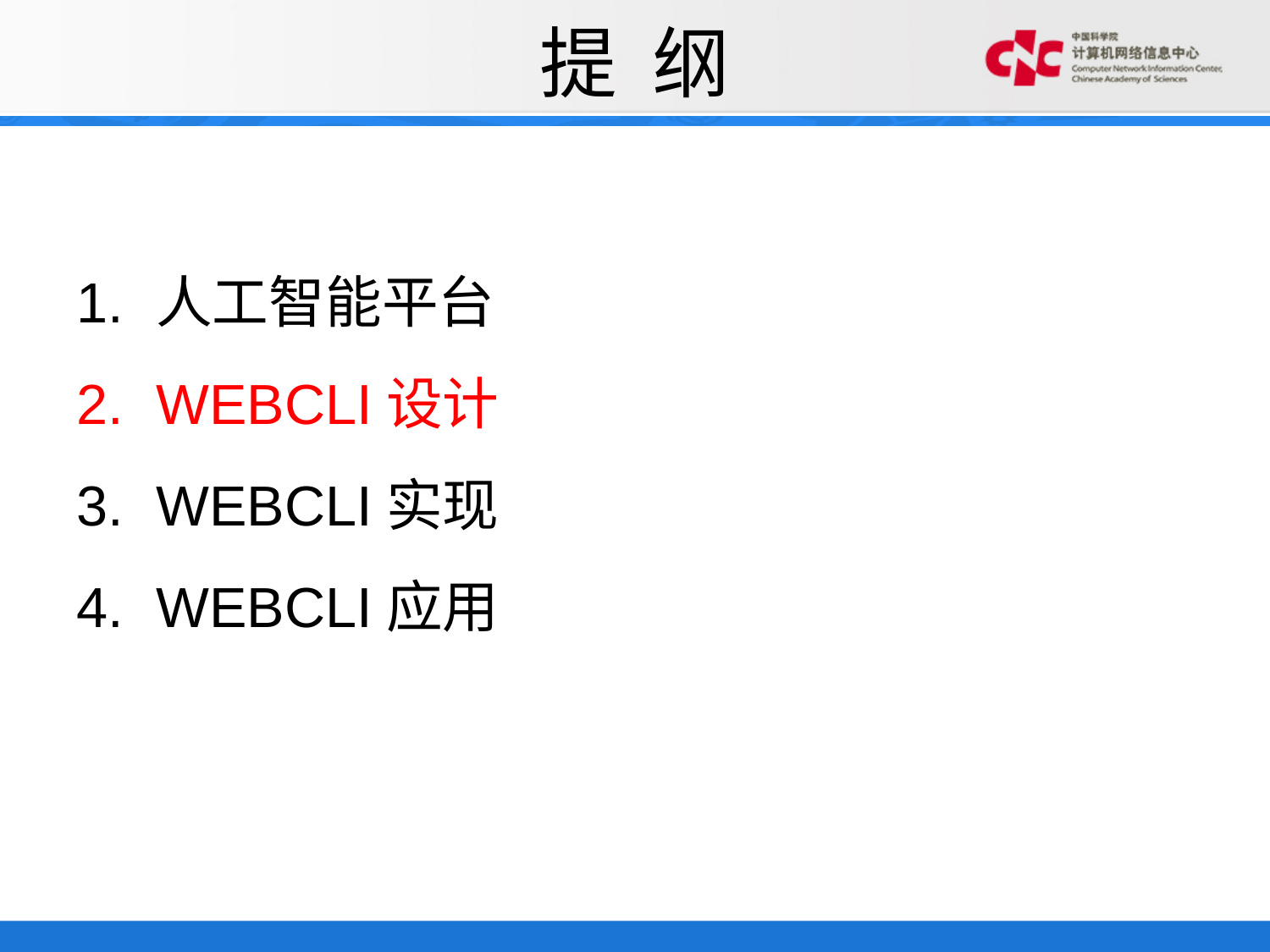

# 提  纲
人工智能平台
WEBCLI设计
WEBCLI实现
WEBCLI应用